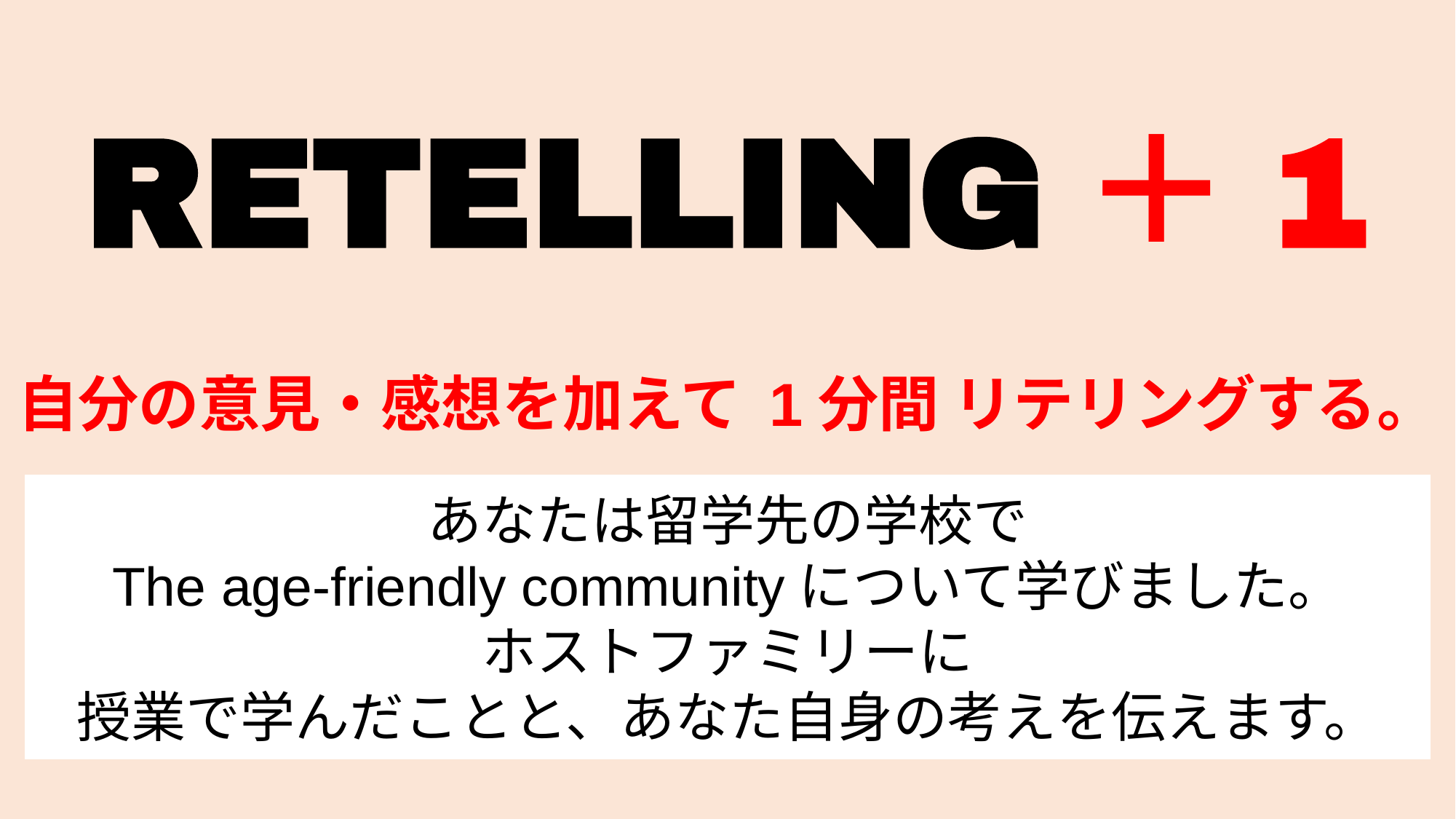

RETELLING＋1

自分の意見・感想を加えて 1分間 リテリングする。
あなたは留学先の学校で
The age-friendly communityについて学びました。
ホストファミリーに
授業で学んだことと、あなた自身の考えを伝えます。